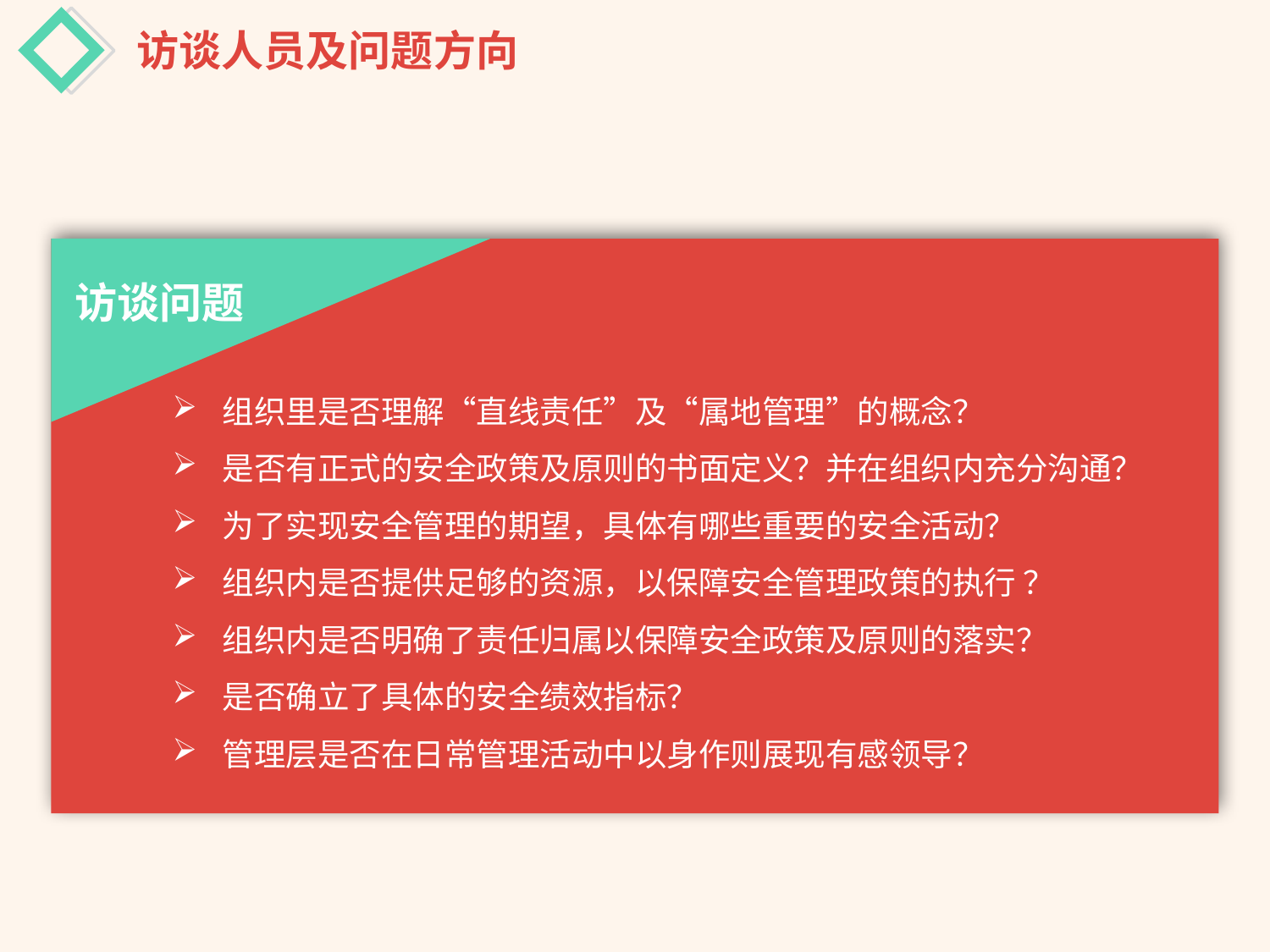

# 访谈人员及问题方向

访谈问题
组织里是否理解“直线责任”及“属地管理”的概念？
是否有正式的安全政策及原则的书面定义？并在组织内充分沟通？
为了实现安全管理的期望，具体有哪些重要的安全活动？
组织内是否提供足够的资源，以保障安全管理政策的执行 ？
组织内是否明确了责任归属以保障安全政策及原则的落实？
是否确立了具体的安全绩效指标？
管理层是否在日常管理活动中以身作则展现有感领导？